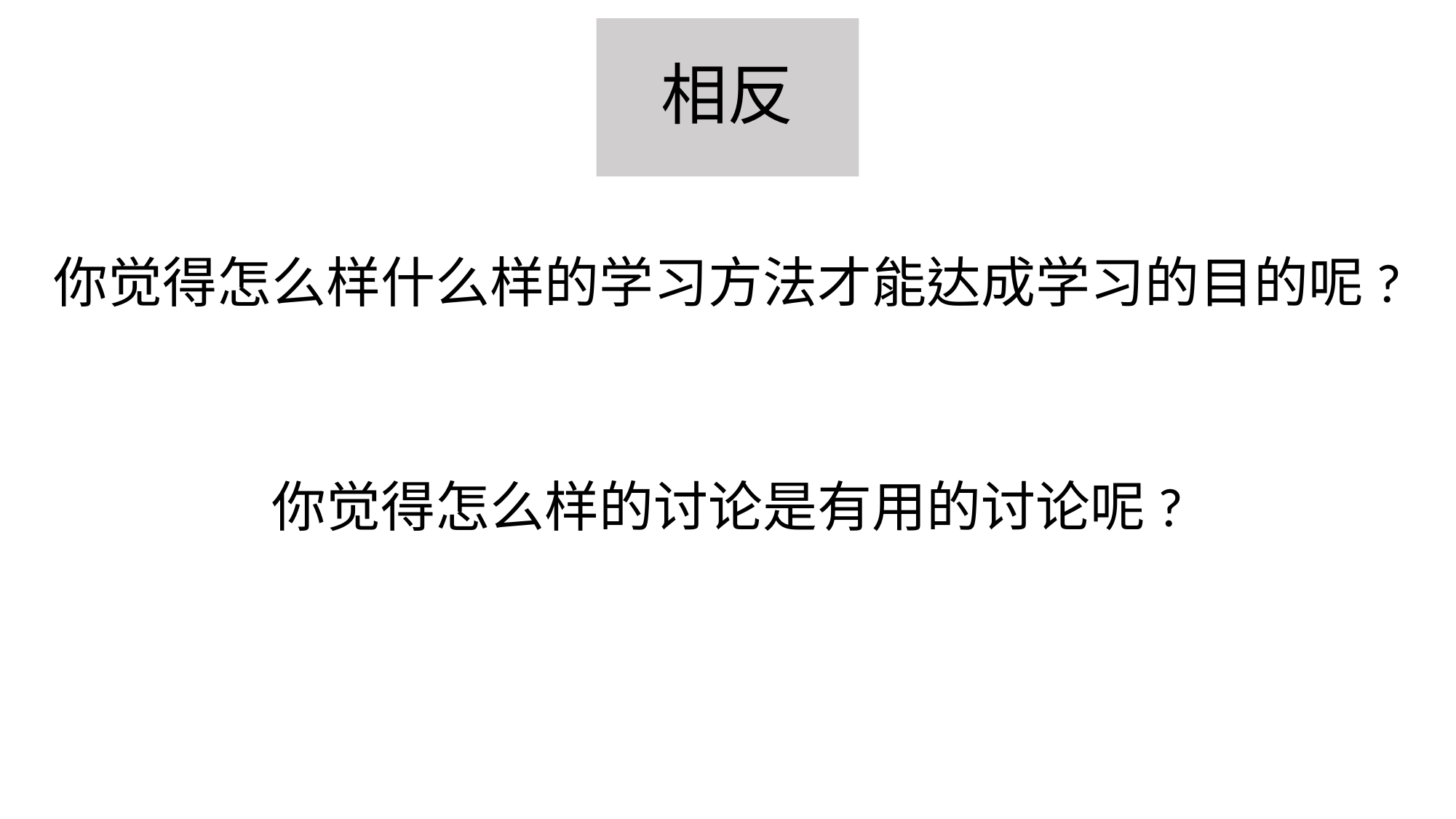

相反
你觉得怎么样什么样的学习方法才能达成学习的目的呢?
你觉得怎么样的讨论是有用的讨论呢?